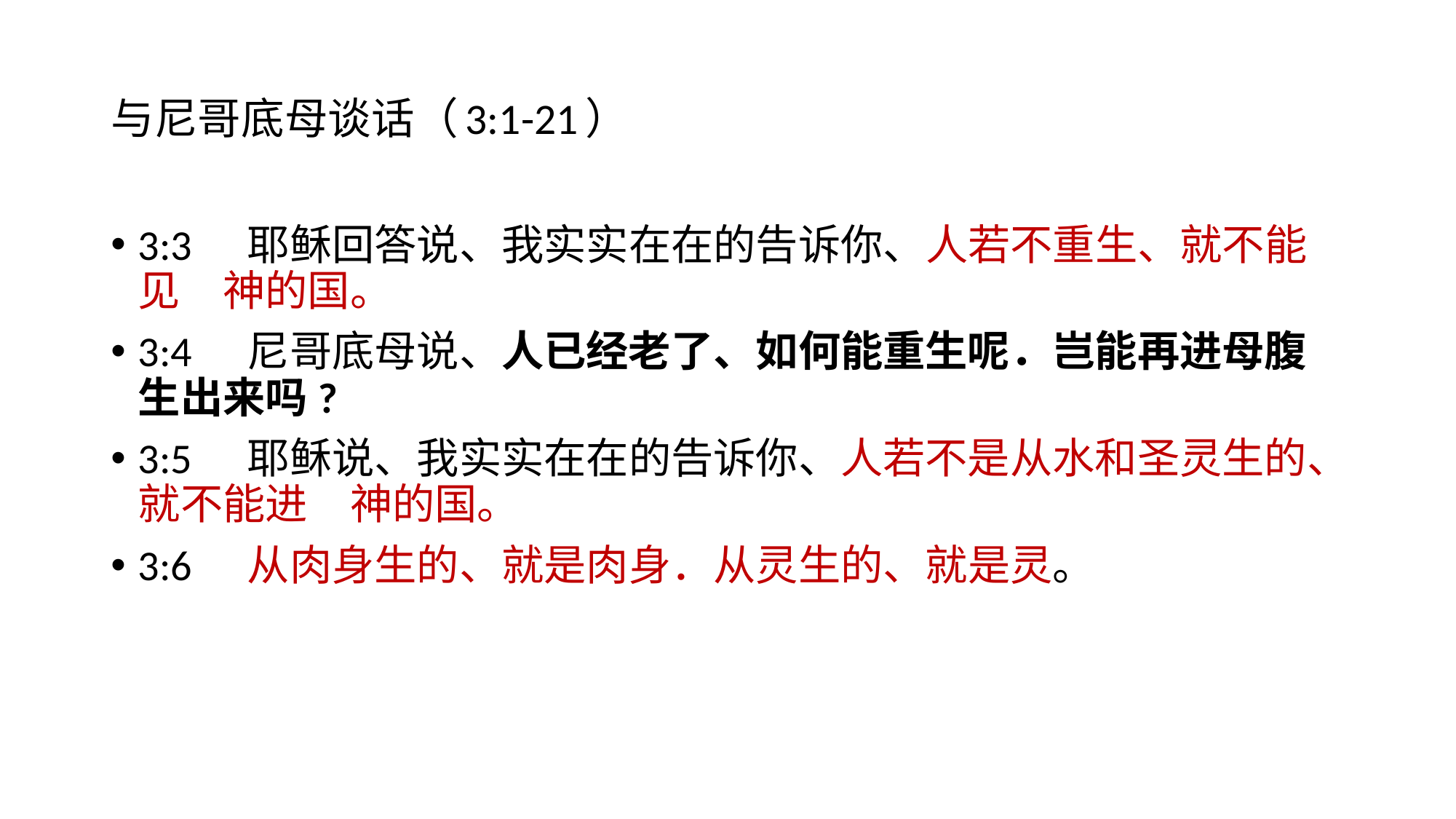

# 与尼哥底母谈话（3:1-21）
3:3	耶稣回答说、我实实在在的告诉你、人若不重生、就不能见　神的国。
3:4	尼哥底母说、人已经老了、如何能重生呢．岂能再进母腹生出来吗?
3:5	耶稣说、我实实在在的告诉你、人若不是从水和圣灵生的、就不能进　神的国。
3:6	从肉身生的、就是肉身．从灵生的、就是灵。